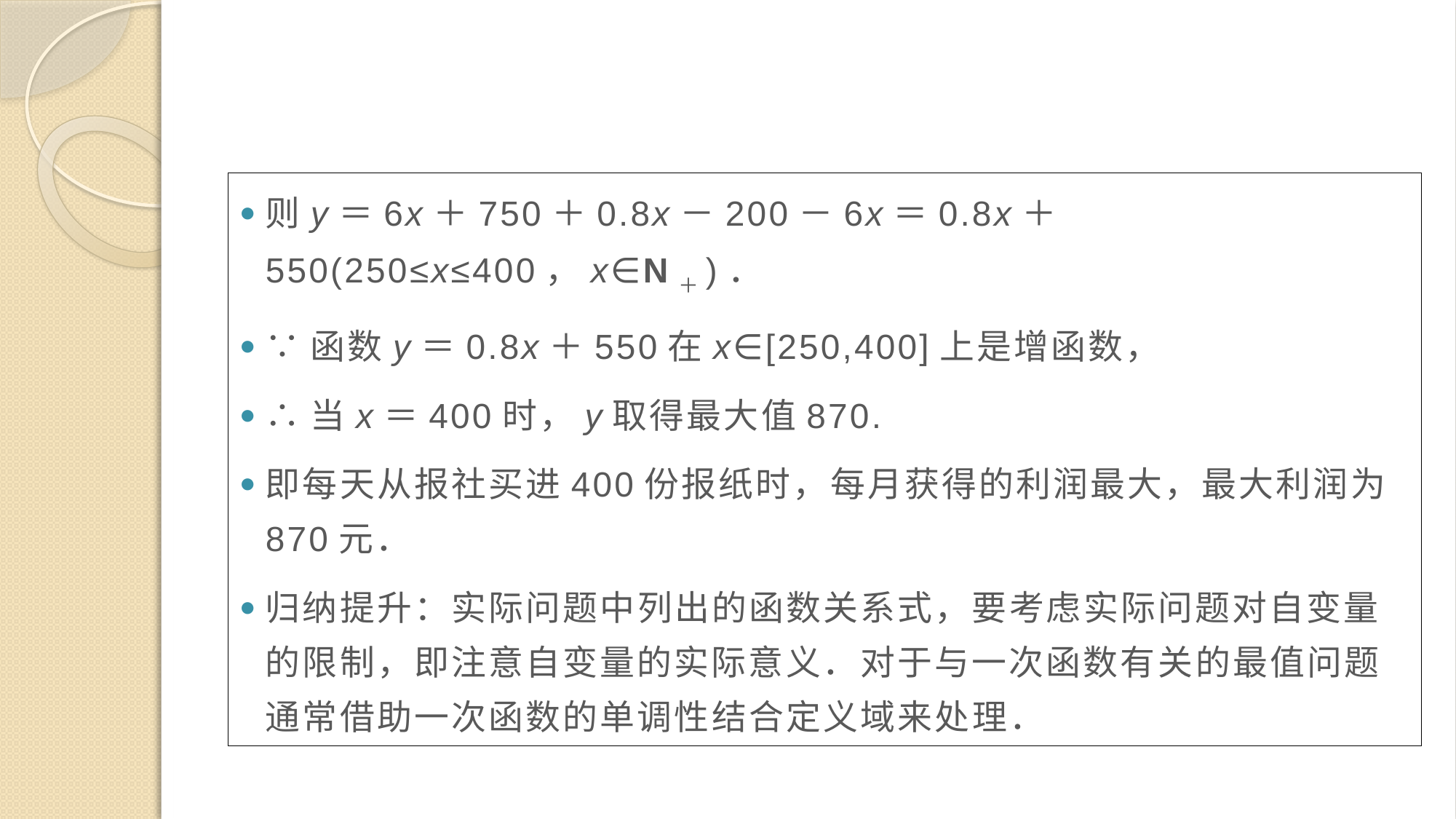

则y＝6x＋750＋0.8x－200－6x＝0.8x＋550(250≤x≤400，x∈N＋)．
∵函数y＝0.8x＋550在x∈[250,400]上是增函数，
∴当x＝400时，y取得最大值870.
即每天从报社买进400份报纸时，每月获得的利润最大，最大利润为870元．
归纳提升：实际问题中列出的函数关系式，要考虑实际问题对自变量的限制，即注意自变量的实际意义．对于与一次函数有关的最值问题通常借助一次函数的单调性结合定义域来处理．